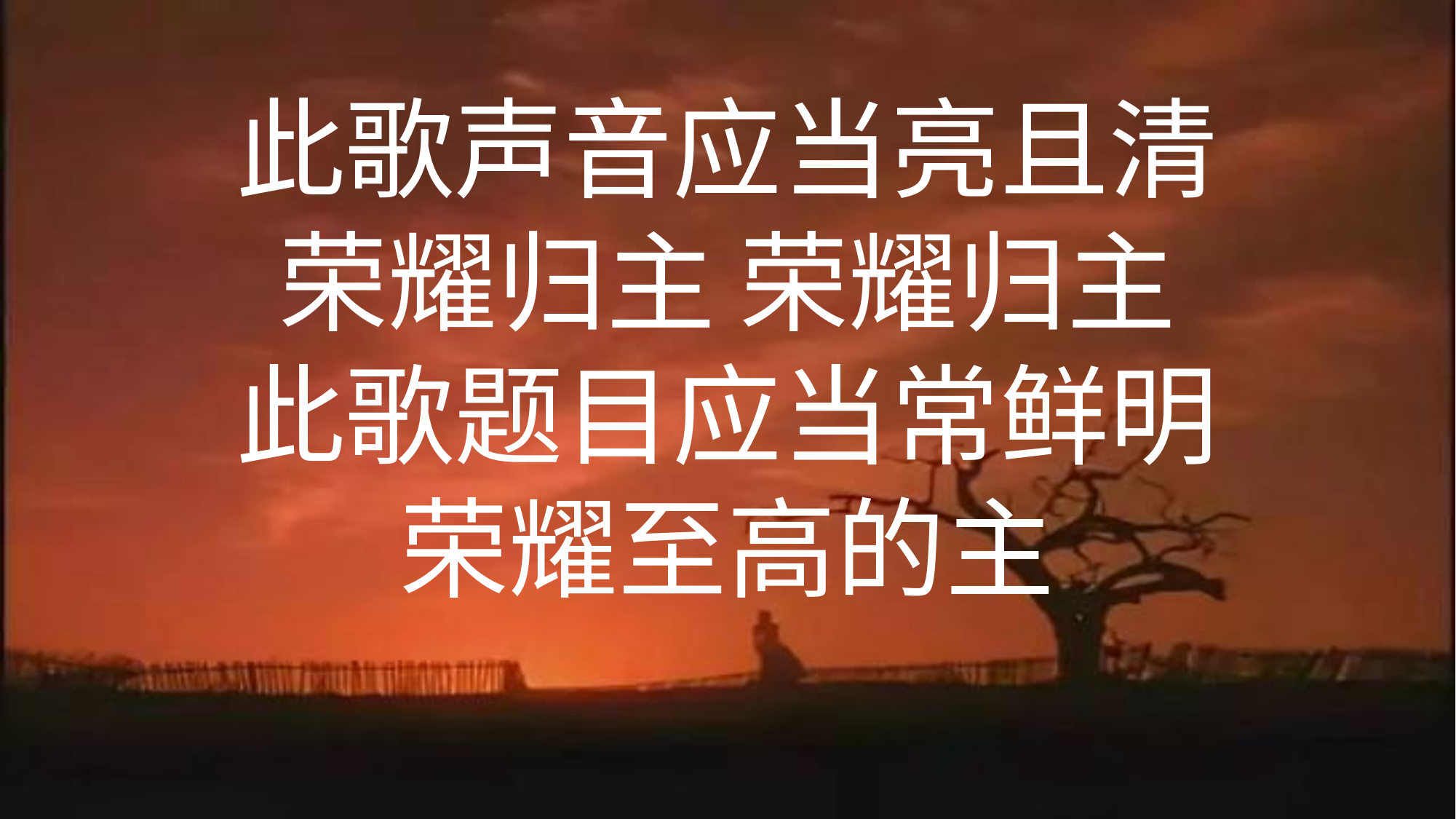

此歌声音应当亮且清
荣耀归主 荣耀归主
此歌题目应当常鲜明
荣耀至高的主